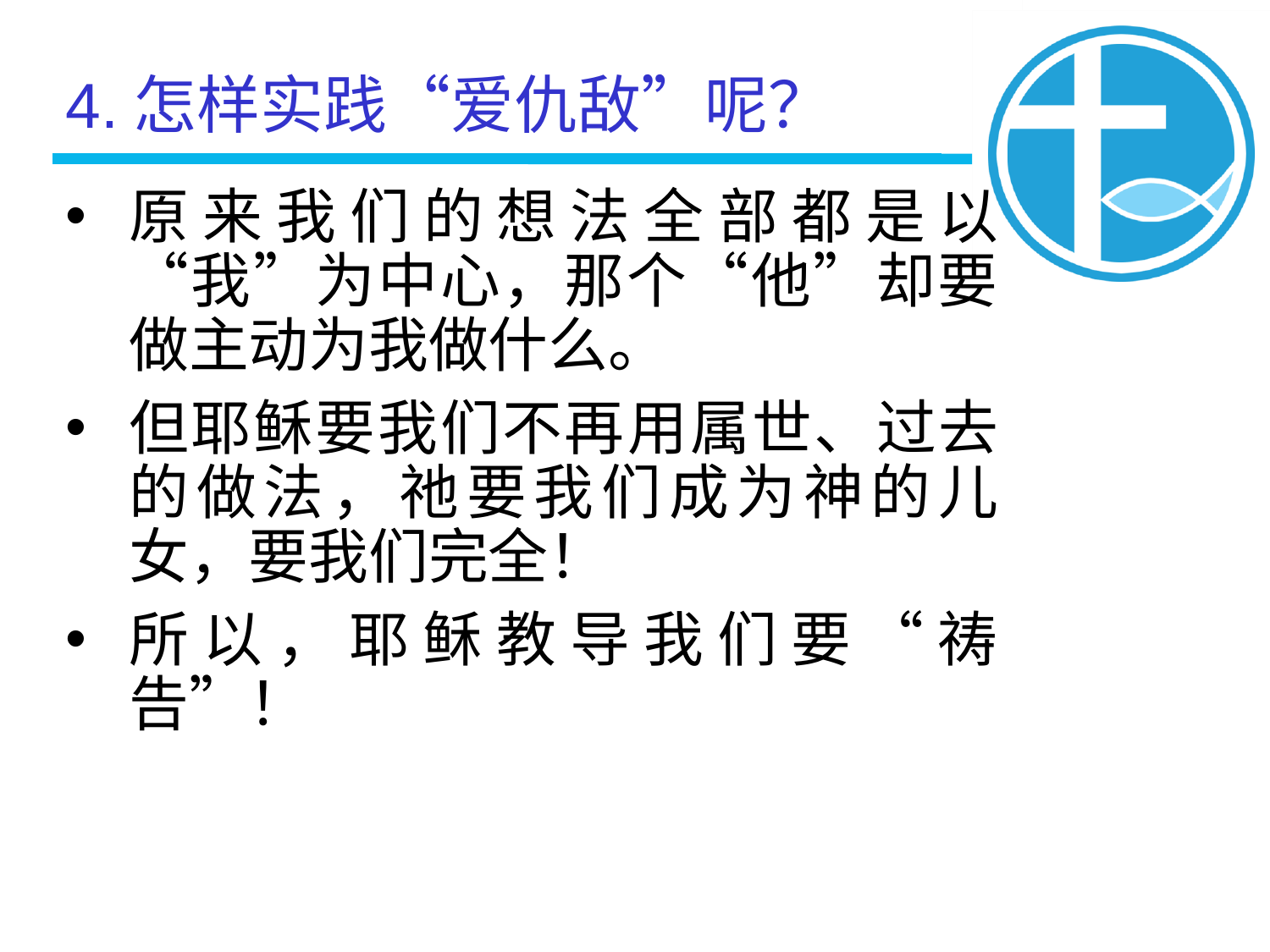

4.怎样实践“爱仇敌”呢？
原来我们的想法全部都是以“我”为中心，那个“他”却要做主动为我做什么。
但耶稣要我们不再用属世、过去的做法，祂要我们成为神的儿女，要我们完全！
所以，耶稣教导我们要“祷告”！